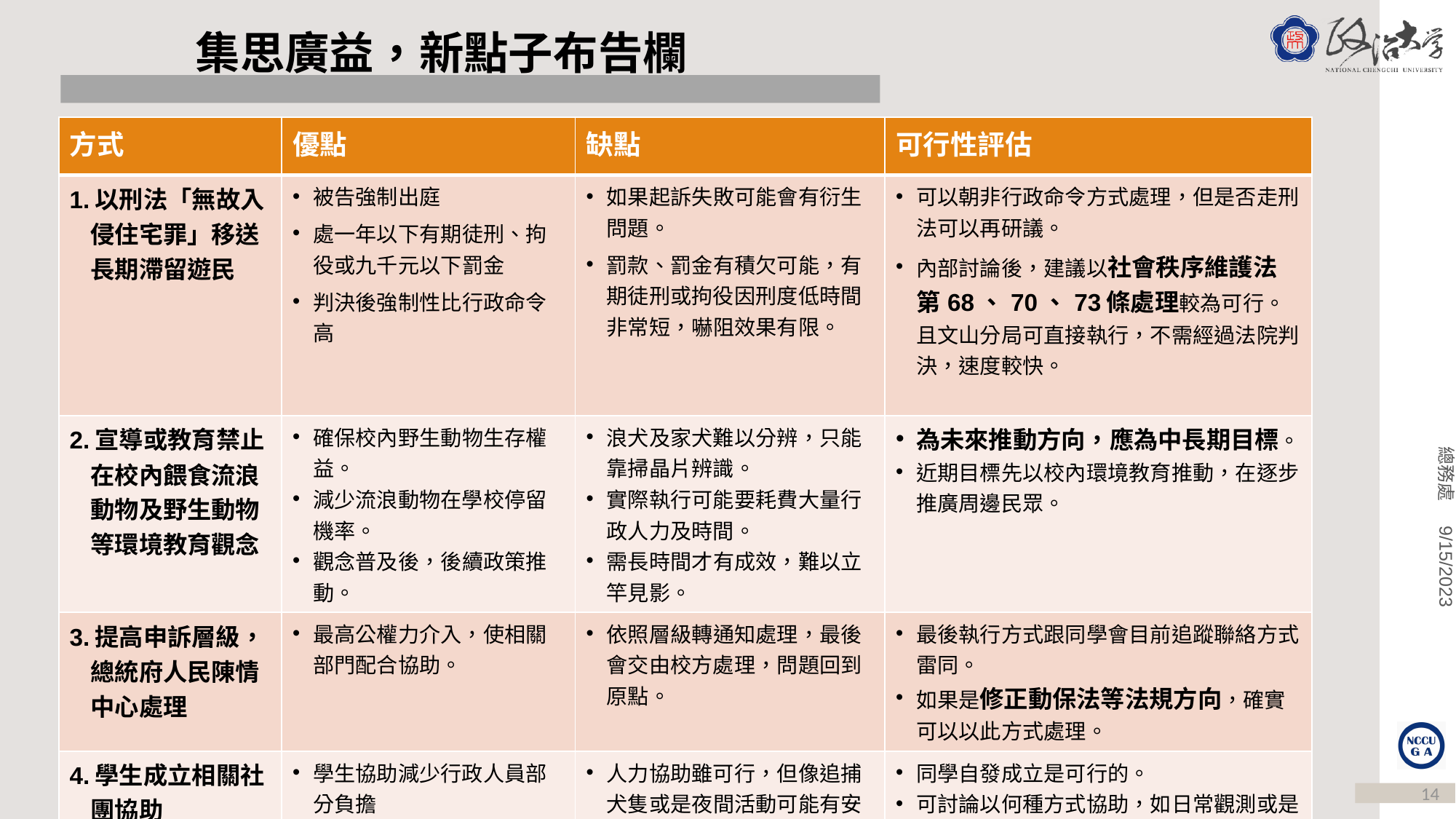

# 集思廣益，新點子布告欄
| 方式 | 優點 | 缺點 | 可行性評估 |
| --- | --- | --- | --- |
| 1.以刑法「無故入侵住宅罪」移送長期滯留遊民 | 被告強制出庭 處一年以下有期徒刑、拘役或九千元以下罰金 判決後強制性比行政命令高 | 如果起訴失敗可能會有衍生問題。 罰款、罰金有積欠可能，有期徒刑或拘役因刑度低時間非常短，嚇阻效果有限。 | 可以朝非行政命令方式處理，但是否走刑法可以再研議。 內部討論後，建議以社會秩序維護法第68、70、73條處理較為可行。且文山分局可直接執行，不需經過法院判決，速度較快。 |
| 2.宣導或教育禁止在校內餵食流浪動物及野生動物等環境教育觀念 | 確保校內野生動物生存權益。 減少流浪動物在學校停留機率。 觀念普及後，後續政策推動。 | 浪犬及家犬難以分辨，只能靠掃晶片辨識。 實際執行可能要耗費大量行政人力及時間。 需長時間才有成效，難以立竿見影。 | 為未來推動方向，應為中長期目標。 近期目標先以校內環境教育推動，在逐步推廣周邊民眾。 |
| 3.提高申訴層級，總統府人民陳情中心處理 | 最高公權力介入，使相關部門配合協助。 | 依照層級轉通知處理，最後會交由校方處理，問題回到原點。 | 最後執行方式跟同學會目前追蹤聯絡方式雷同。 如果是修正動保法等法規方向，確實可以以此方式處理。 |
| 4.學生成立相關社團協助 | 學生協助減少行政人員部分負擔 利用服務時數增加同學協助意願 | 人力協助雖可行，但像追捕犬隻或是夜間活動可能有安全問題。 社團獨立性有爭議 | 同學自發成立是可行的。 可討論以何種方式協助，如日常觀測或是誘捕籠餌料更換是否可交由社團處理。 |
14